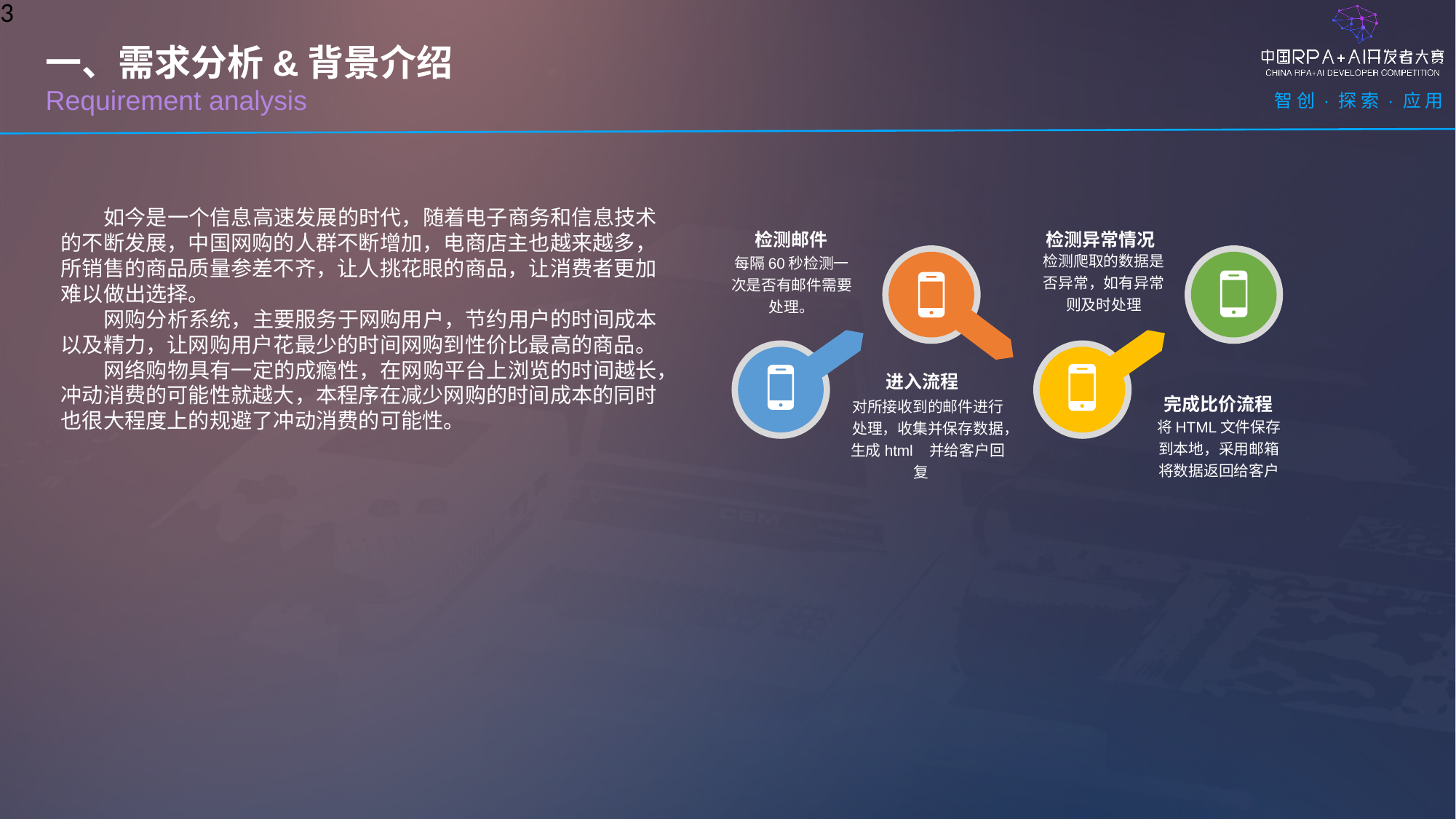

3
一、需求分析&背景介绍
Requirement analysis
        如今是一个信息高速发展的时代，随着电子商务和信息技术的不断发展，中国网购的人群不断增加，电商店主也越来越多，所销售的商品质量参差不齐，让人挑花眼的商品，让消费者更加难以做出选择。
        网购分析系统，主要服务于网购用户，节约用户的时间成本以及精力，让网购用户花最少的时间网购到性价比最高的商品。
        网络购物具有一定的成瘾性，在网购平台上浏览的时间越长，冲动消费的可能性就越大，本程序在减少网购的时间成本的同时也很大程度上的规避了冲动消费的可能性。

检测邮件
每隔60秒检测一次是否有邮件需要处理。
检测异常情况
检测爬取的数据是否异常，如有异常则及时处理

进入流程
完成比价流程
对所接收到的邮件进行处理，收集并保存数据，生成html   并给客户回复
将HTML文件保存到本地，采用邮箱将数据返回给客户